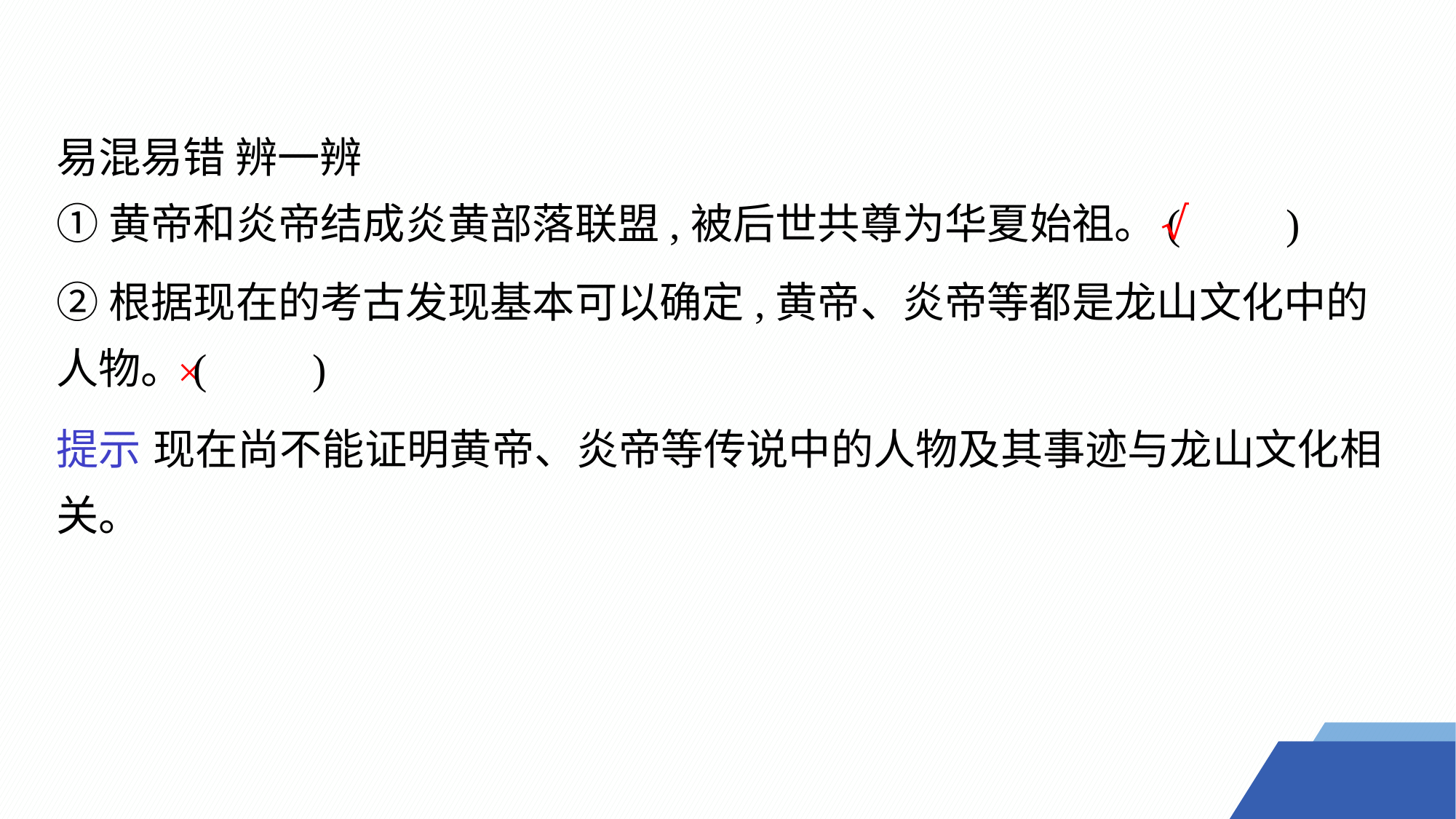

易混易错 辨一辨
①黄帝和炎帝结成炎黄部落联盟,被后世共尊为华夏始祖。(　　)
√
②根据现在的考古发现基本可以确定,黄帝、炎帝等都是龙山文化中的人物。(　　)
×
提示 现在尚不能证明黄帝、炎帝等传说中的人物及其事迹与龙山文化相关。